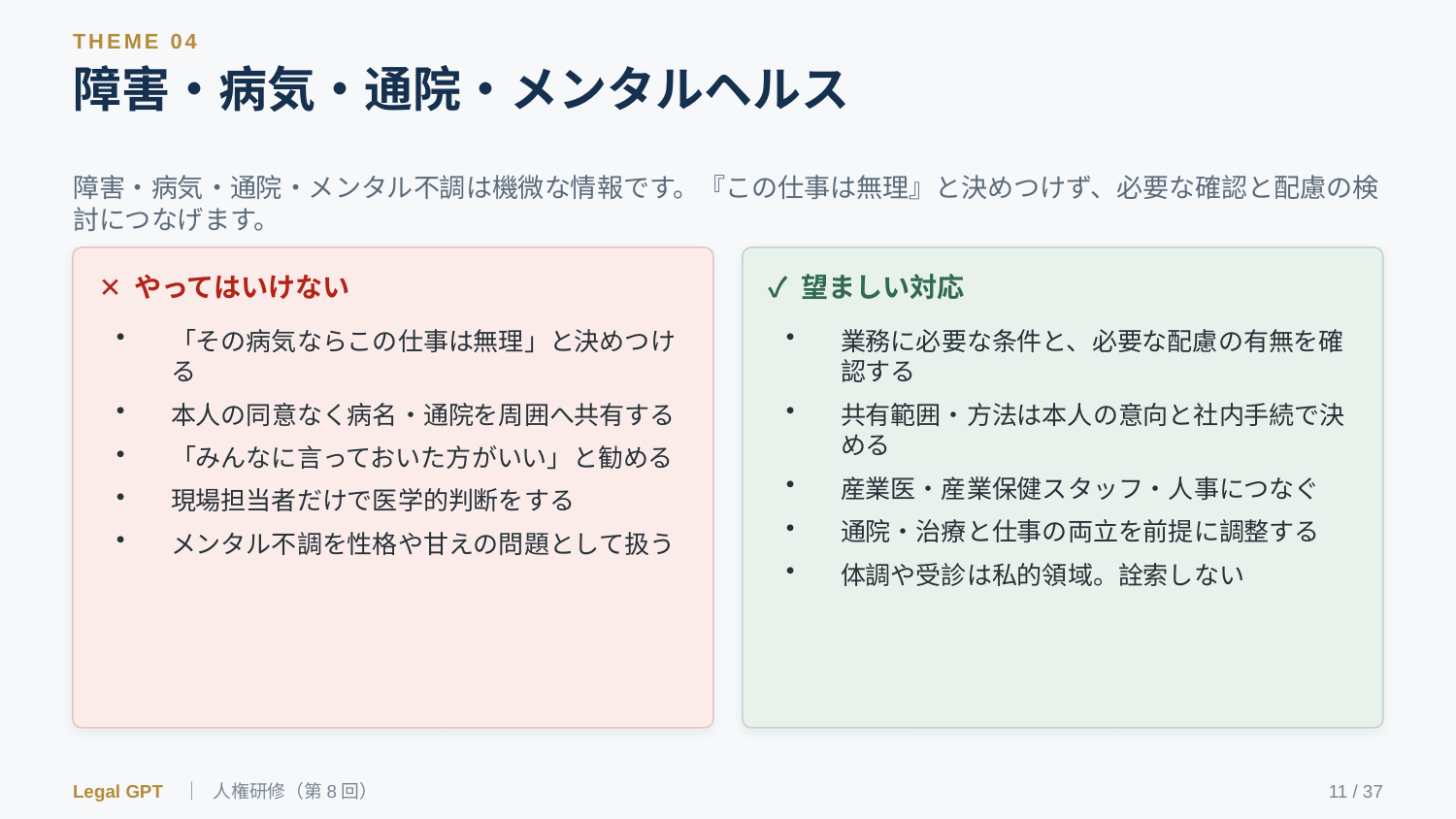

THEME 04
障害・病気・通院・メンタルヘルス
障害・病気・通院・メンタル不調は機微な情報です。『この仕事は無理』と決めつけず、必要な確認と配慮の検討につなげます。

✕ やってはいけない
✓ 望ましい対応
「その病気ならこの仕事は無理」と決めつける
本人の同意なく病名・通院を周囲へ共有する
「みんなに言っておいた方がいい」と勧める
現場担当者だけで医学的判断をする
メンタル不調を性格や甘えの問題として扱う
業務に必要な条件と、必要な配慮の有無を確認する
共有範囲・方法は本人の意向と社内手続で決める
産業医・産業保健スタッフ・人事につなぐ
通院・治療と仕事の両立を前提に調整する
体調や受診は私的領域。詮索しない
Legal GPT   ｜   人権研修（第8回）
11 / 37